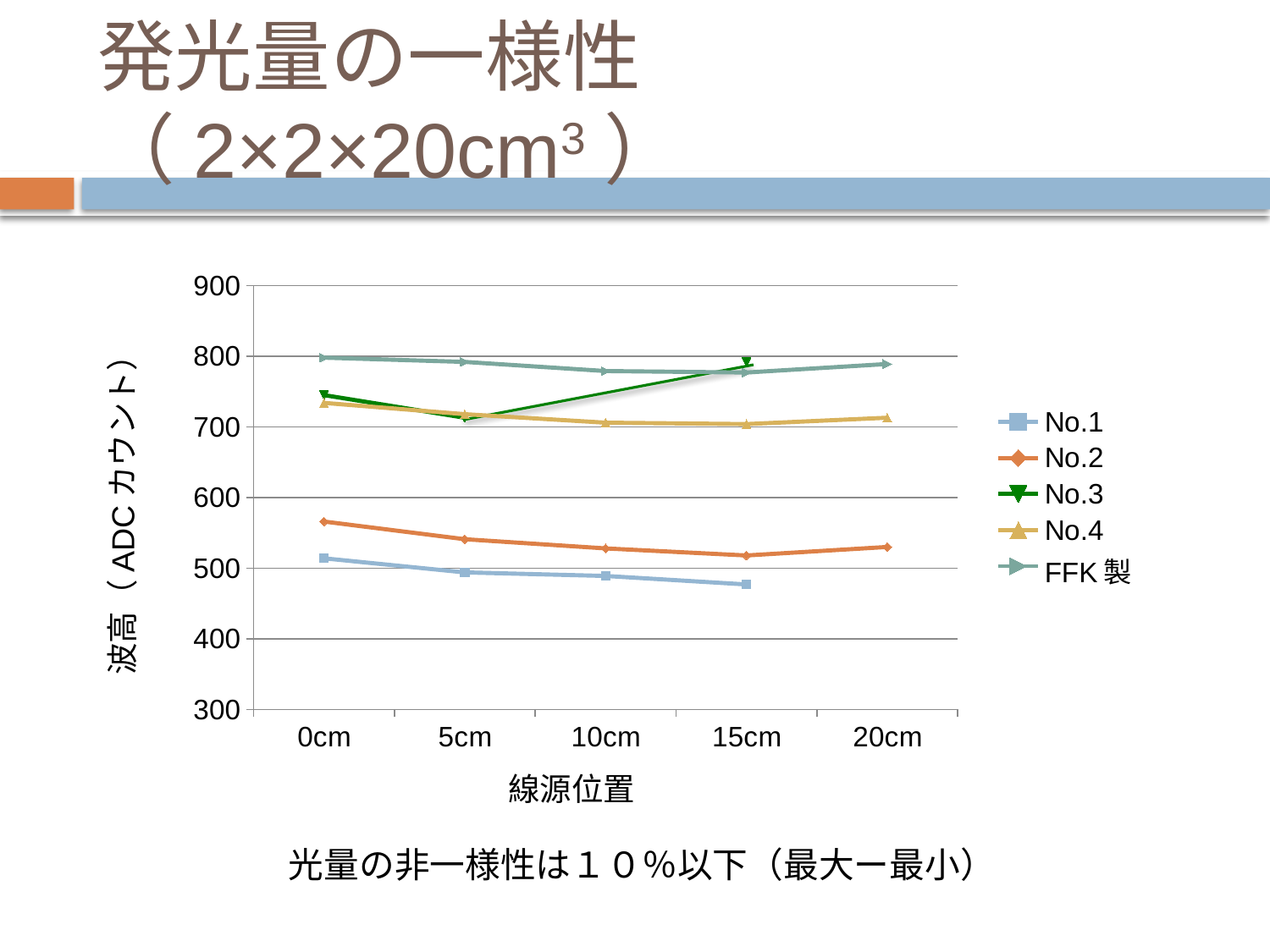

# 発光量の一様性（2×2×20cm3）

### Chart

| Category | No.1 | No.2 | No.3 | No.4 | FFK製 |
|---|---|---|---|---|---|
| 0cm | 514.0 | 566.0 | 745.0 | 734.0 | 798.0 |
| 5cm | 494.0 | 541.0 | 713.0 | 718.0 | 792.0 |
| 10cm | 489.0 | 528.0 | None | 706.0 | 779.0 |
| 15cm | 477.0 | 518.0 | 792.0 | 704.0 | 777.0 |
| 20cm | None | 530.0 | None | 713.0 | 789.0 |
波高（ADCカウント）
線源位置
光量の非一様性は１０％以下（最大ー最小）